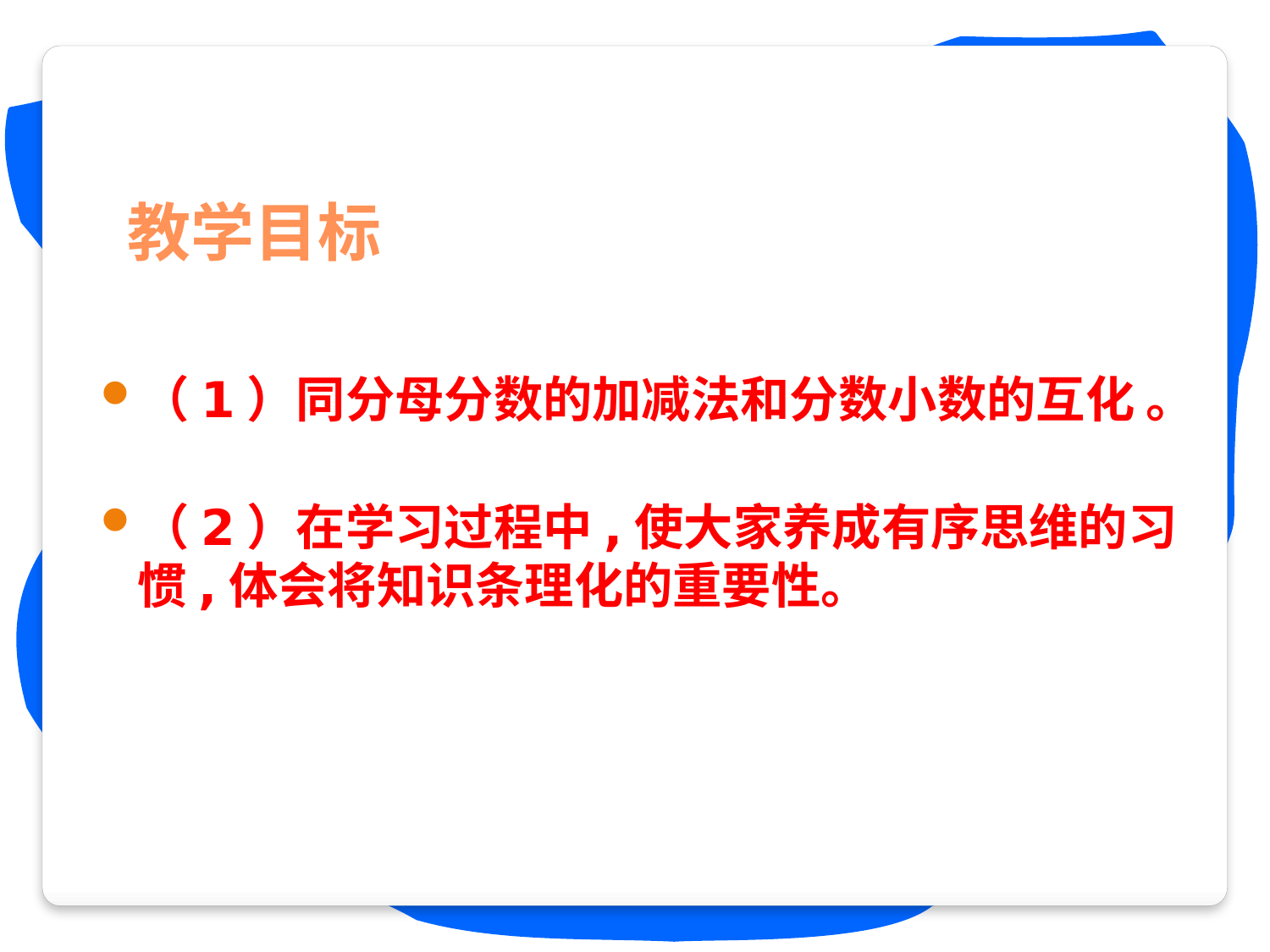

# 教学目标
（1）同分母分数的加减法和分数小数的互化 。

（2）在学习过程中,使大家养成有序思维的习惯,体会将知识条理化的重要性。